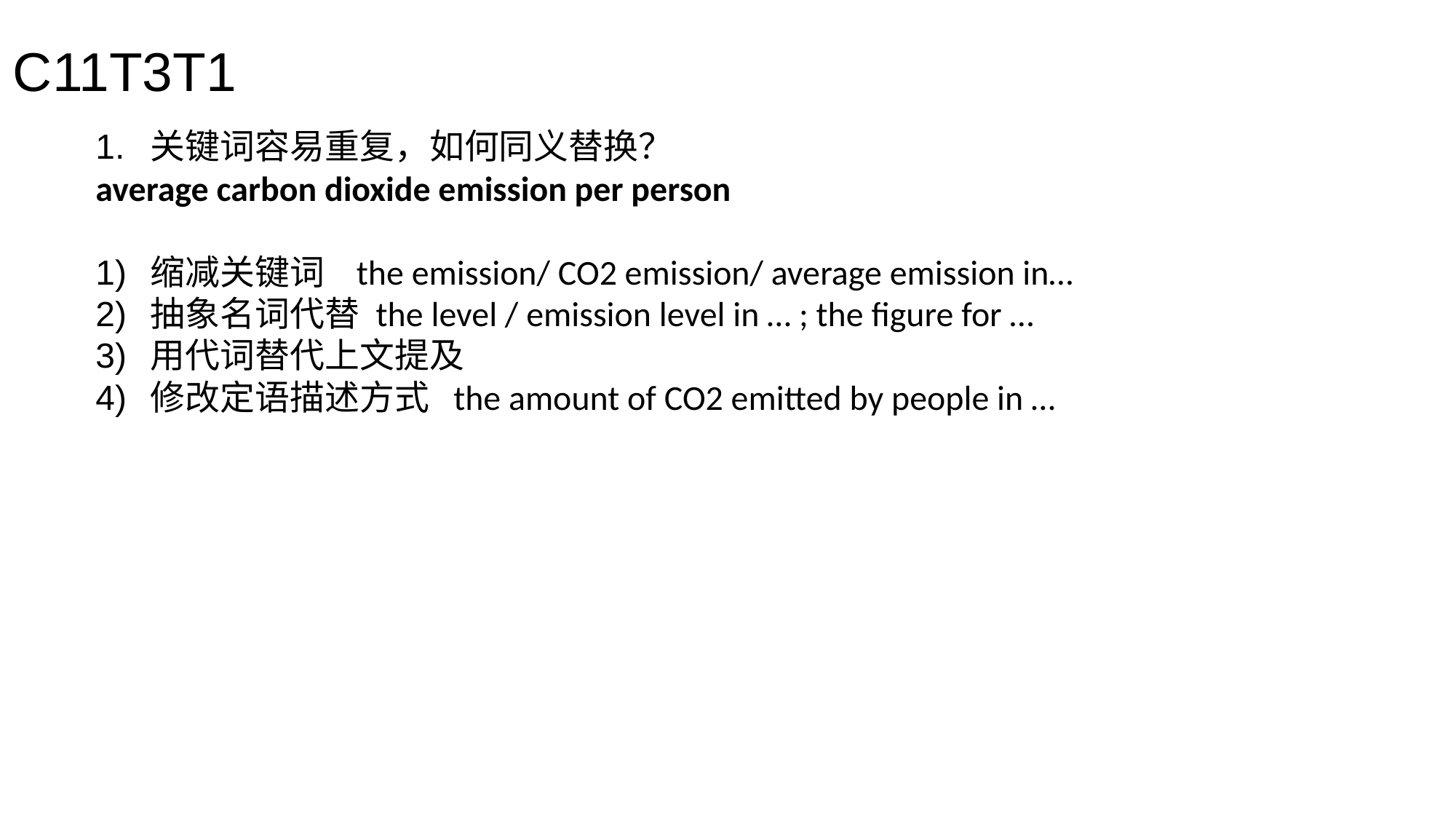

C11T3T1
关键词容易重复，如何同义替换？
average carbon dioxide emission per person

缩减关键词   the emission/ CO2 emission/ average emission in…
抽象名词代替 the level / emission level in … ; the figure for …
用代词替代上文提及
修改定语描述方式  the amount of CO2 emitted by people in …